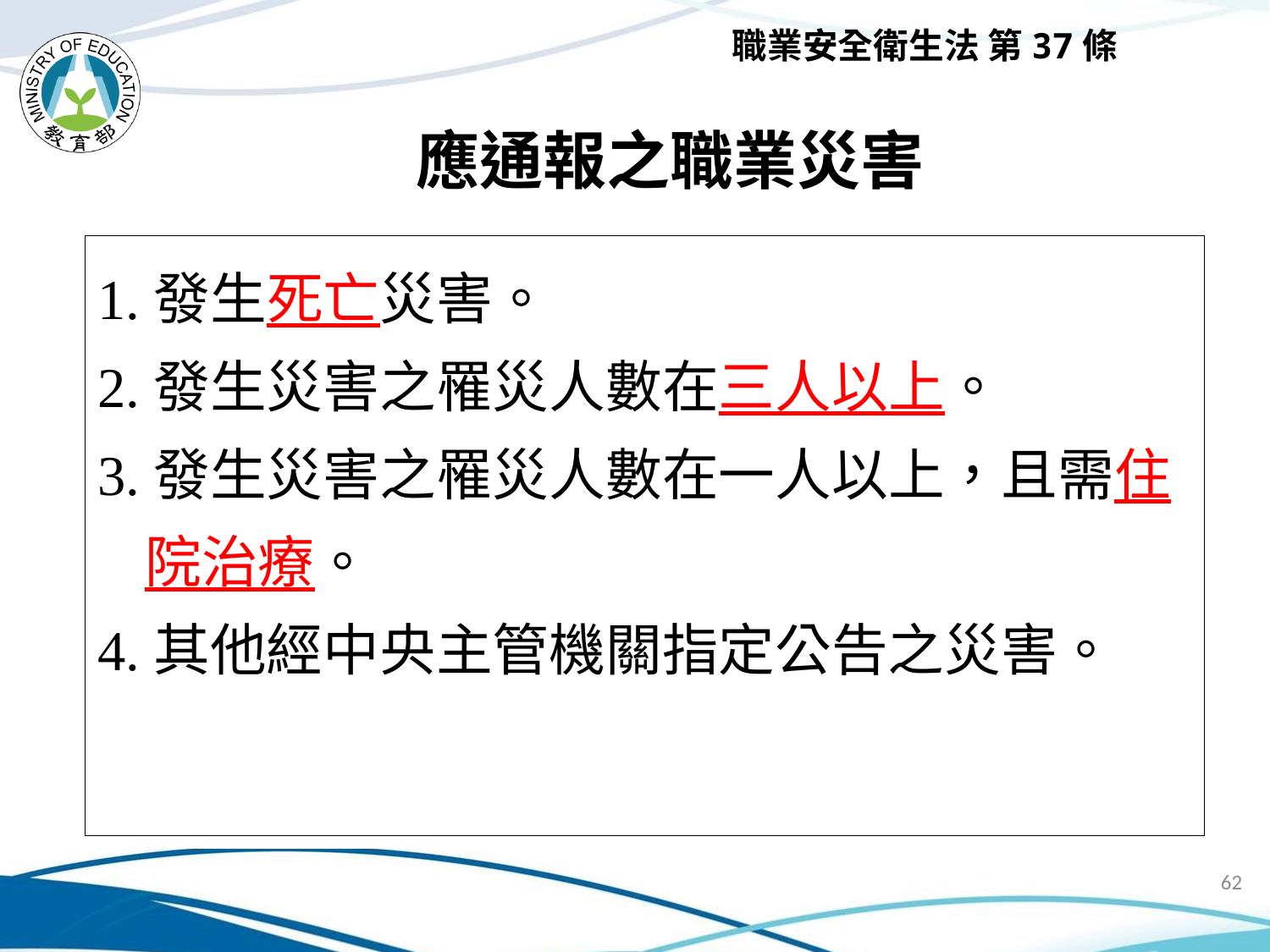

職業安全衛生法 第37條
# 應通報之職業災害
1.發生死亡災害。
2.發生災害之罹災人數在三人以上。
3.發生災害之罹災人數在一人以上，且需住院治療。
4.其他經中央主管機關指定公告之災害。
62